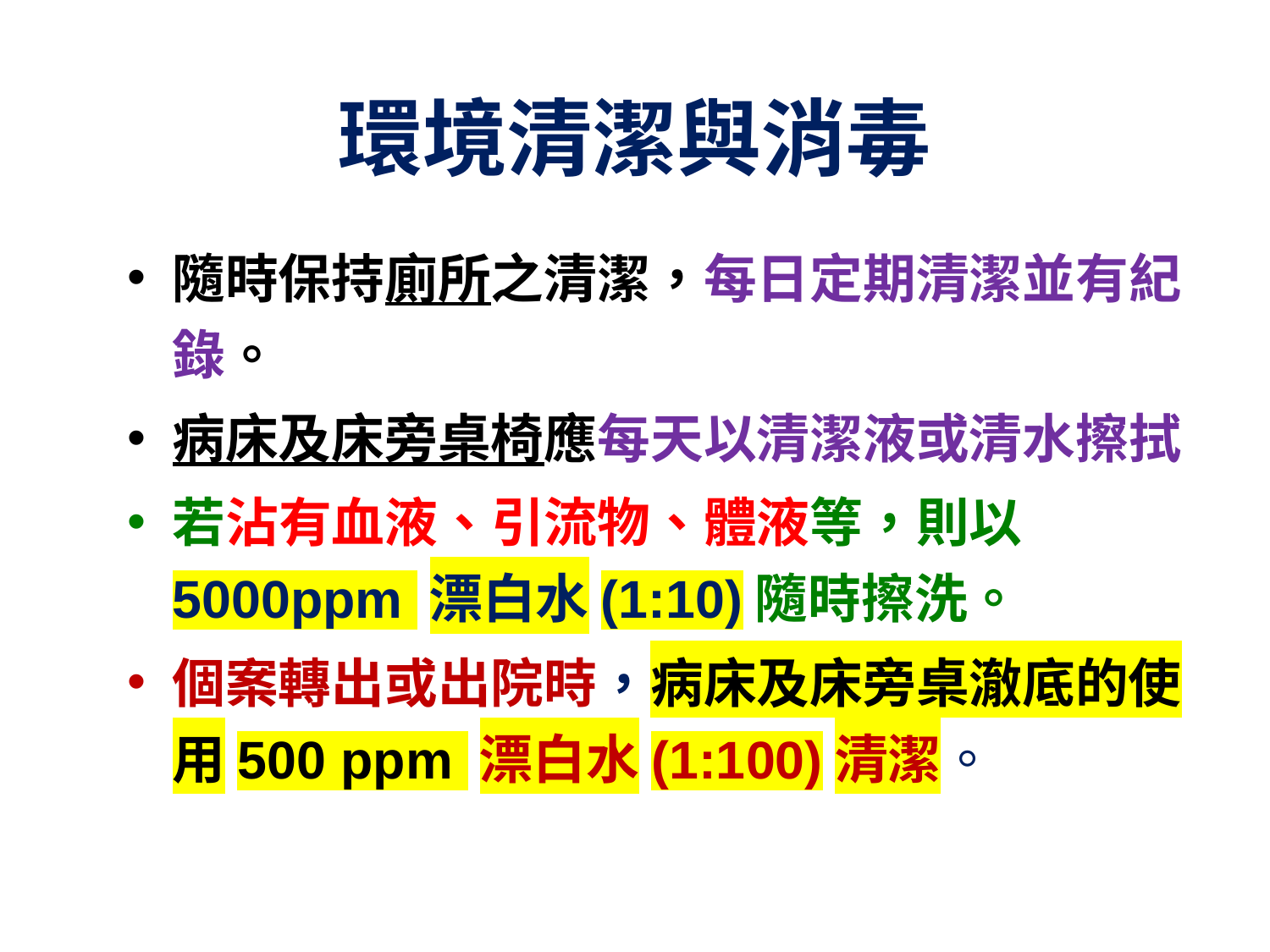

# 環境清潔與消毒
隨時保持廁所之清潔，每日定期清潔並有紀錄。
病床及床旁桌椅應每天以清潔液或清水擦拭
若沾有血液、引流物、體液等，則以5000ppm 漂白水(1:10)隨時擦洗。
個案轉出或出院時，病床及床旁桌澈底的使用500 ppm 漂白水(1:100)清潔。